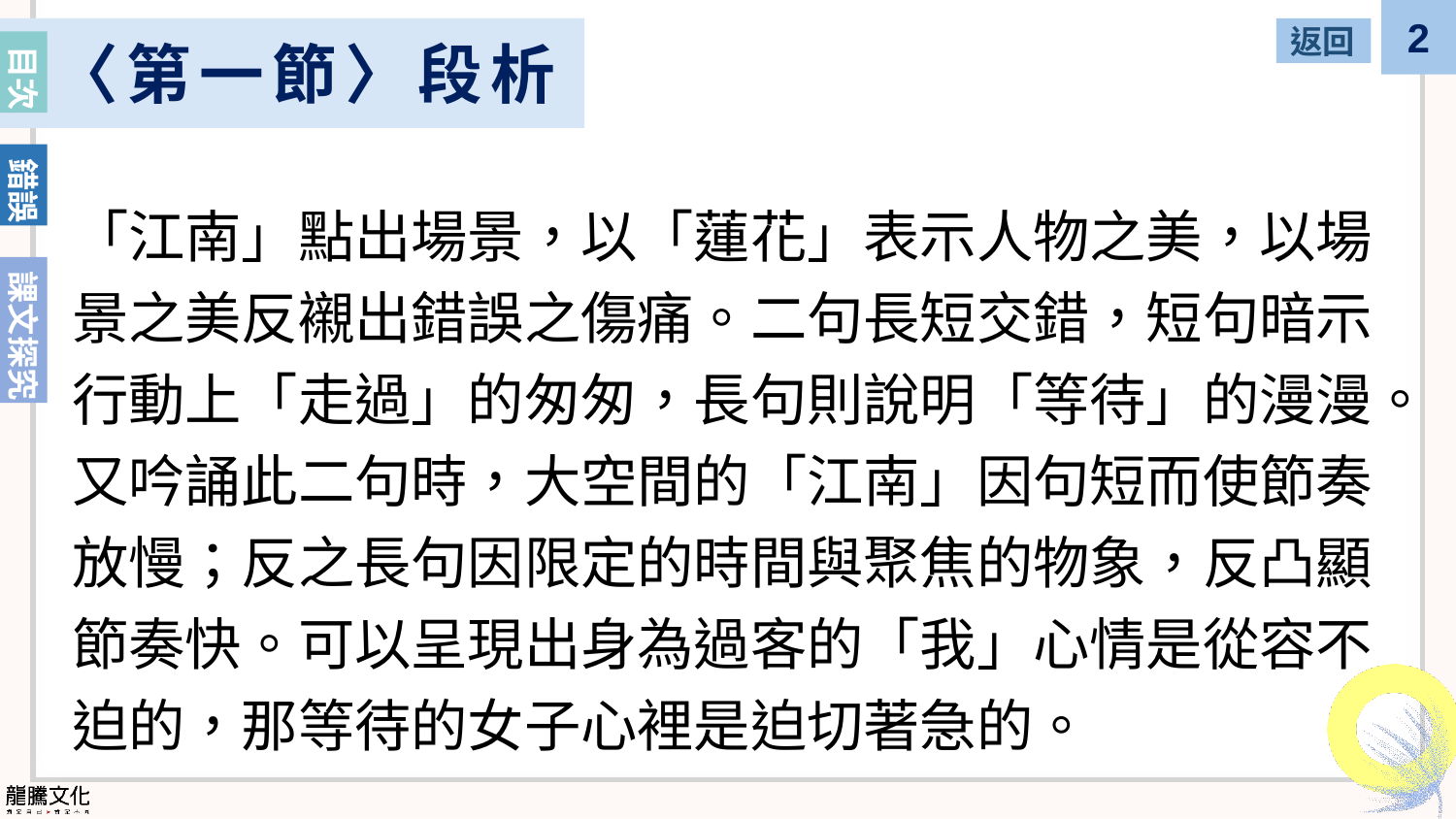

返回
〈第一節〉段析
目次
「江南」點出場景，以「蓮花」表示人物之美，以場景之美反襯出錯誤之傷痛。二句長短交錯，短句暗示行動上「走過」的匆匆，長句則說明「等待」的漫漫。又吟誦此二句時，大空間的「江南」因句短而使節奏放慢；反之長句因限定的時間與聚焦的物象，反凸顯節奏快。可以呈現出身為過客的「我」心情是從容不迫的，那等待的女子心裡是迫切著急的。